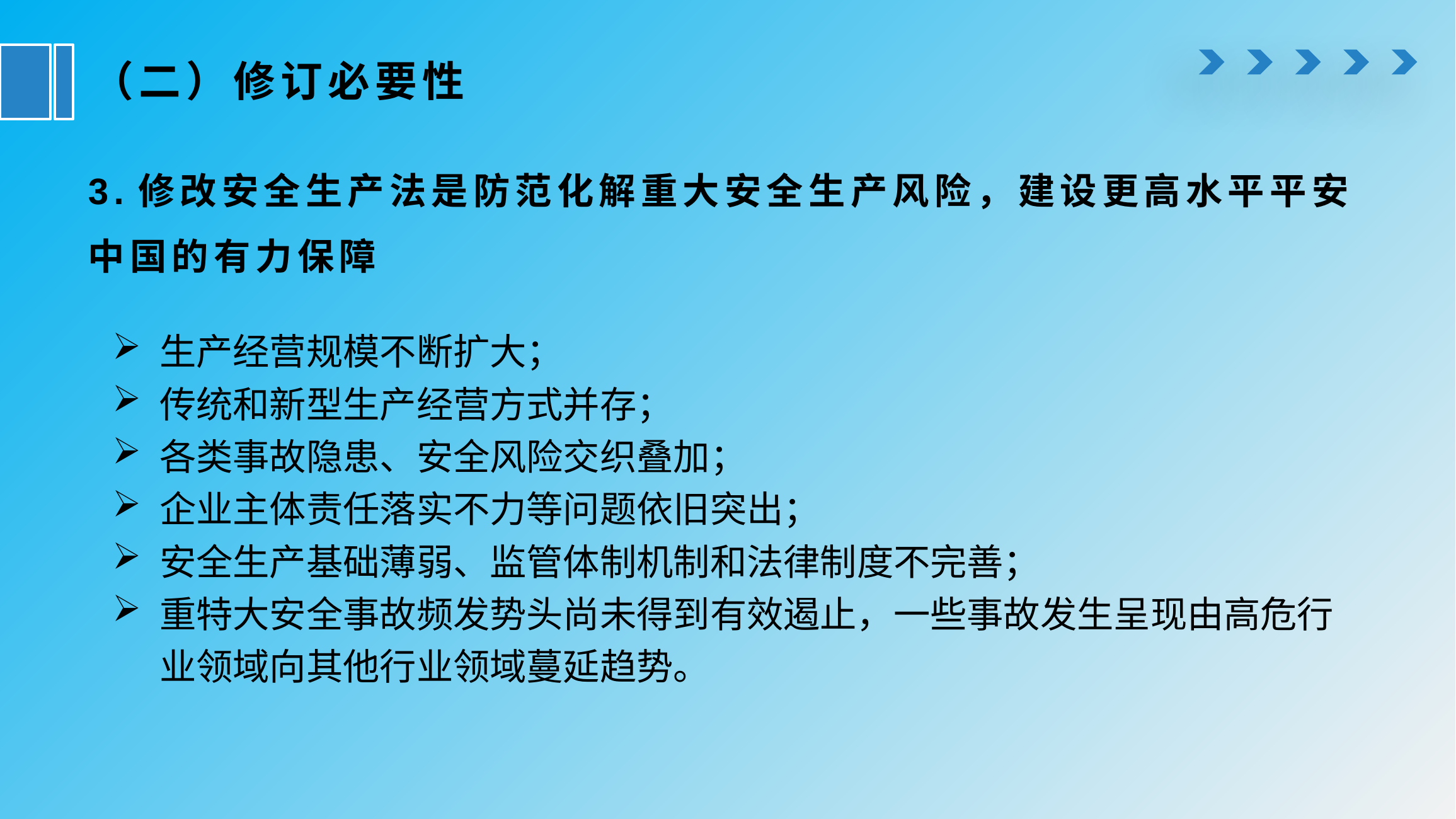

# （二）修订必要性
3.修改安全生产法是防范化解重大安全生产风险，建设更高水平平安中国的有力保障
生产经营规模不断扩大；
传统和新型生产经营方式并存；
各类事故隐患、安全风险交织叠加；
企业主体责任落实不力等问题依旧突出；
安全生产基础薄弱、监管体制机制和法律制度不完善；
重特大安全事故频发势头尚未得到有效遏止，一些事故发生呈现由高危行业领域向其他行业领域蔓延趋势。